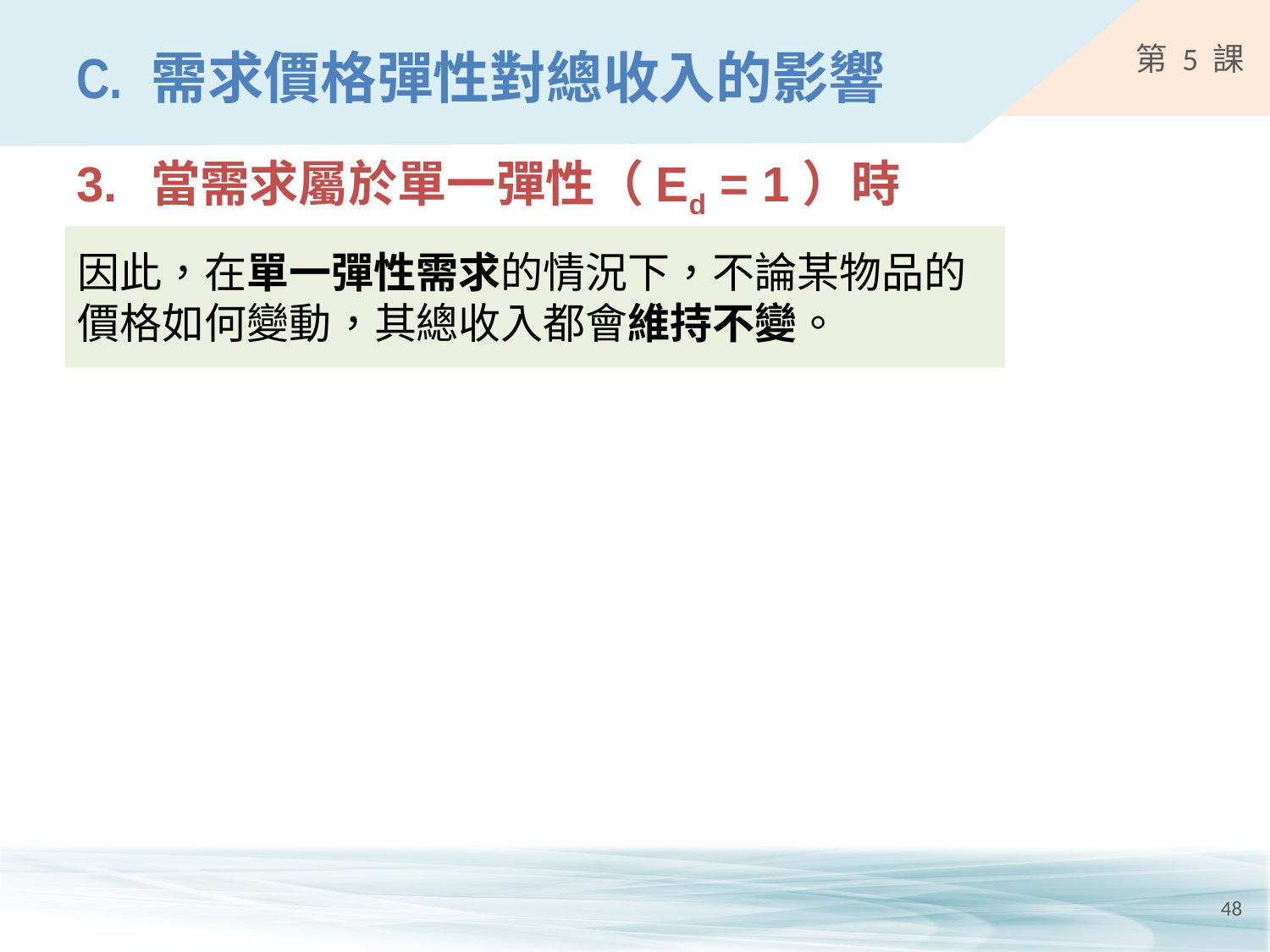

# C.	需求價格彈性對總收入的影響
3.	當需求屬於單一彈性（Ed = 1）時
因此，在單一彈性需求的情況下，不論某物品的價格如何變動，其總收入都會維持不變。
48